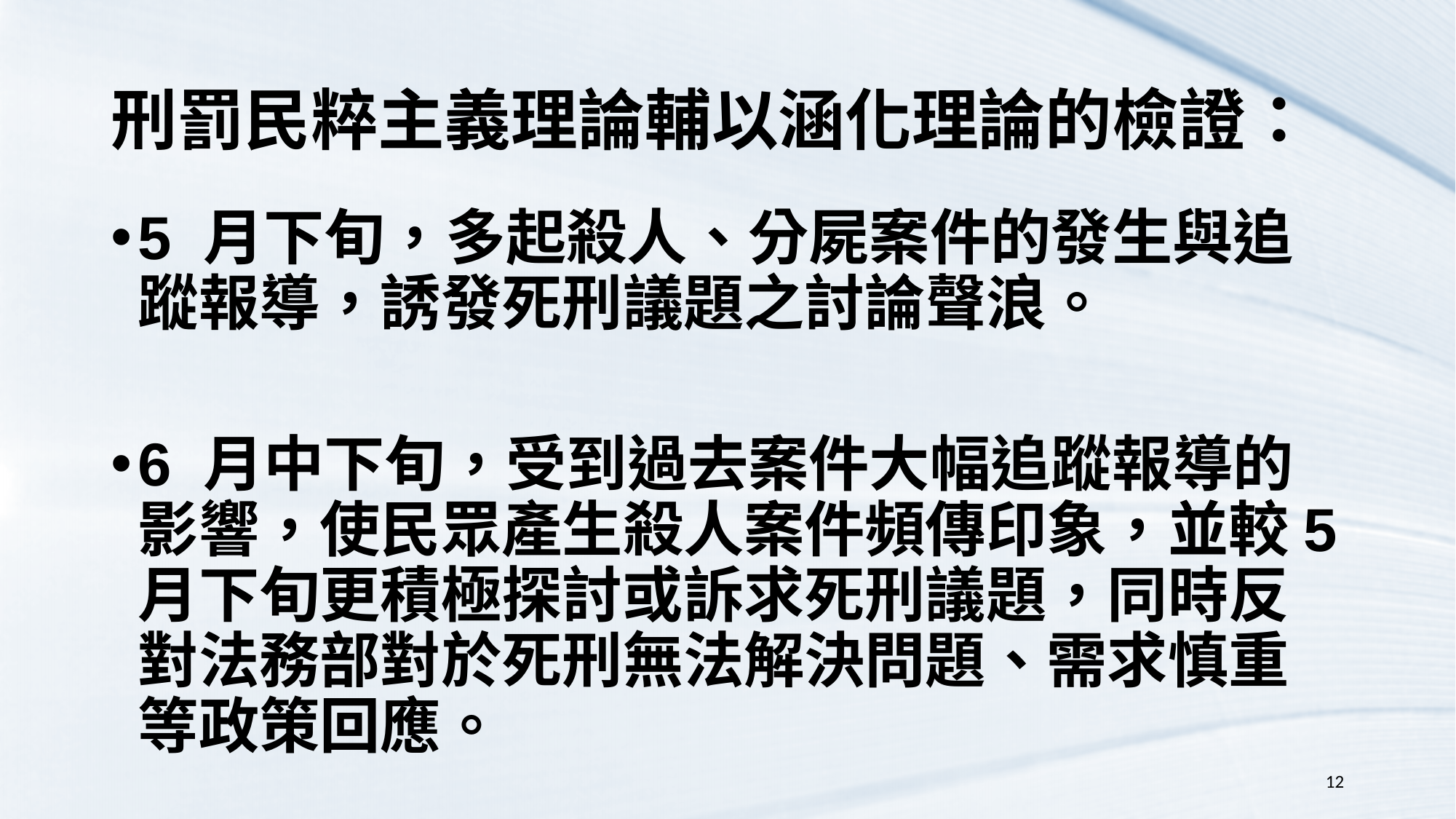

# 刑罰民粹主義理論輔以涵化理論的檢證：
5 月下旬，多起殺人、分屍案件的發生與追蹤報導，誘發死刑議題之討論聲浪。

6 月中下旬，受到過去案件大幅追蹤報導的影響，使民眾產生殺人案件頻傳印象，並較5 月下旬更積極探討或訴求死刑議題，同時反對法務部對於死刑無法解決問題、需求慎重等政策回應。
12